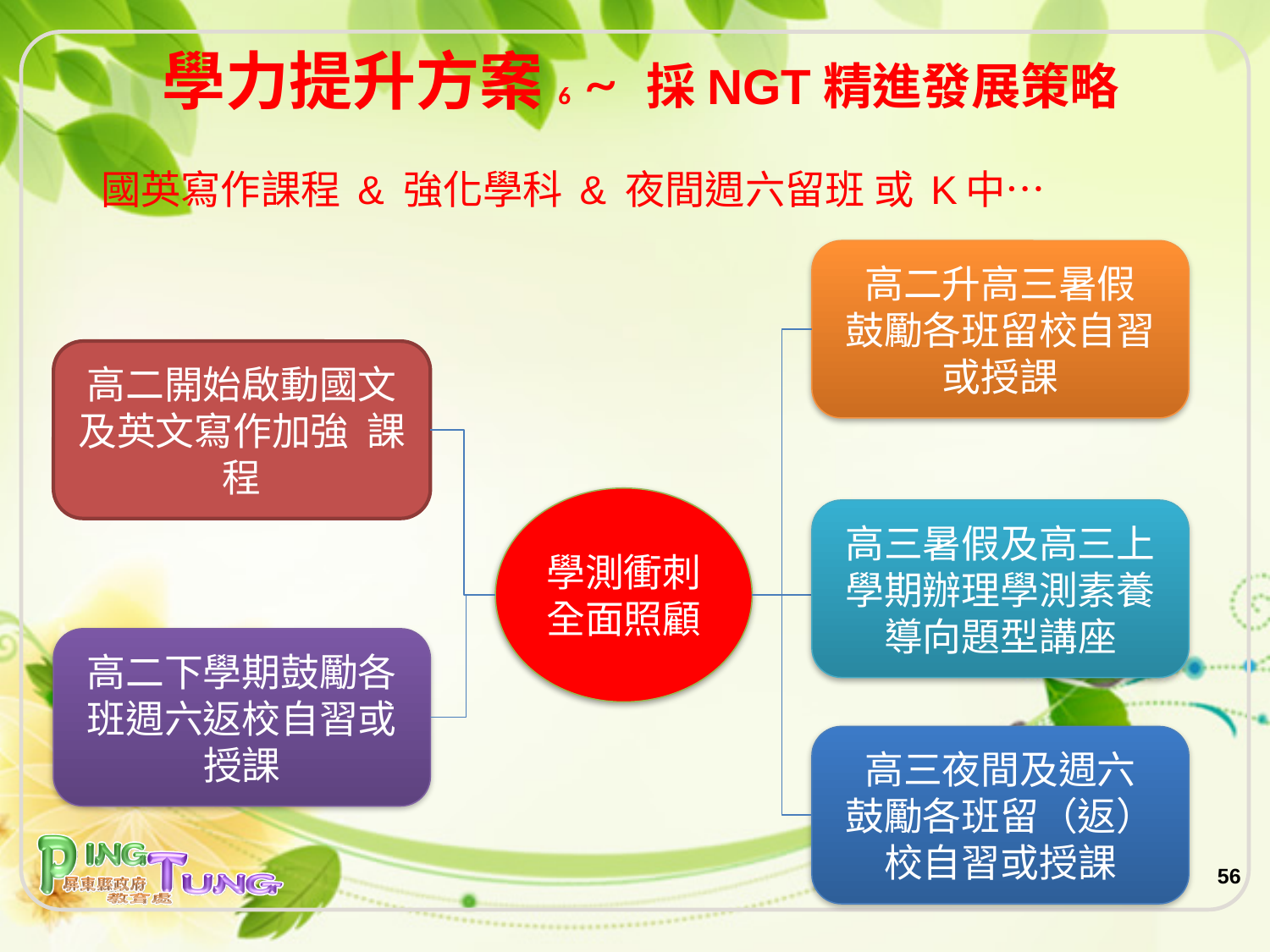

學力提升方案6 ~ 採NGT精進發展策略
      國英寫作課程 & 強化學科 & 夜間週六留班 或 K中…
高二升高三暑假
鼓勵各班留校自習或授課
高二開始啟動國文及英文寫作加強  課程
學測衝刺
全面照顧
高三暑假及高三上學期辦理學測素養導向題型講座
高二下學期鼓勵各班週六返校自習或授課
高三夜間及週六
鼓勵各班留（返）校自習或授課
56